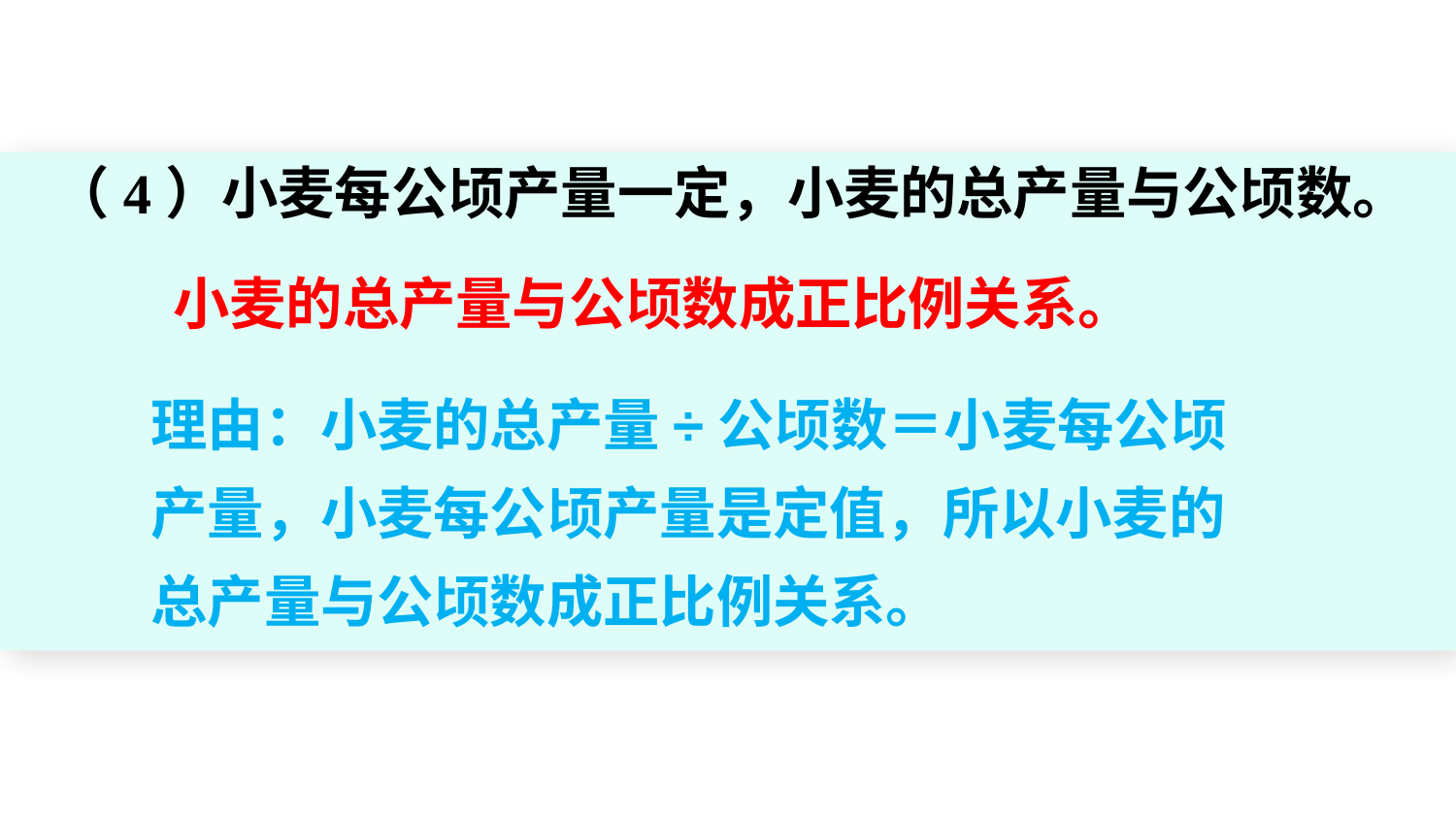

（4）小麦每公顷产量一定，小麦的总产量与公顷数。
小麦的总产量与公顷数成正比例关系。
理由：小麦的总产量÷公顷数＝小麦每公顷产量，小麦每公顷产量是定值，所以小麦的总产量与公顷数成正比例关系。